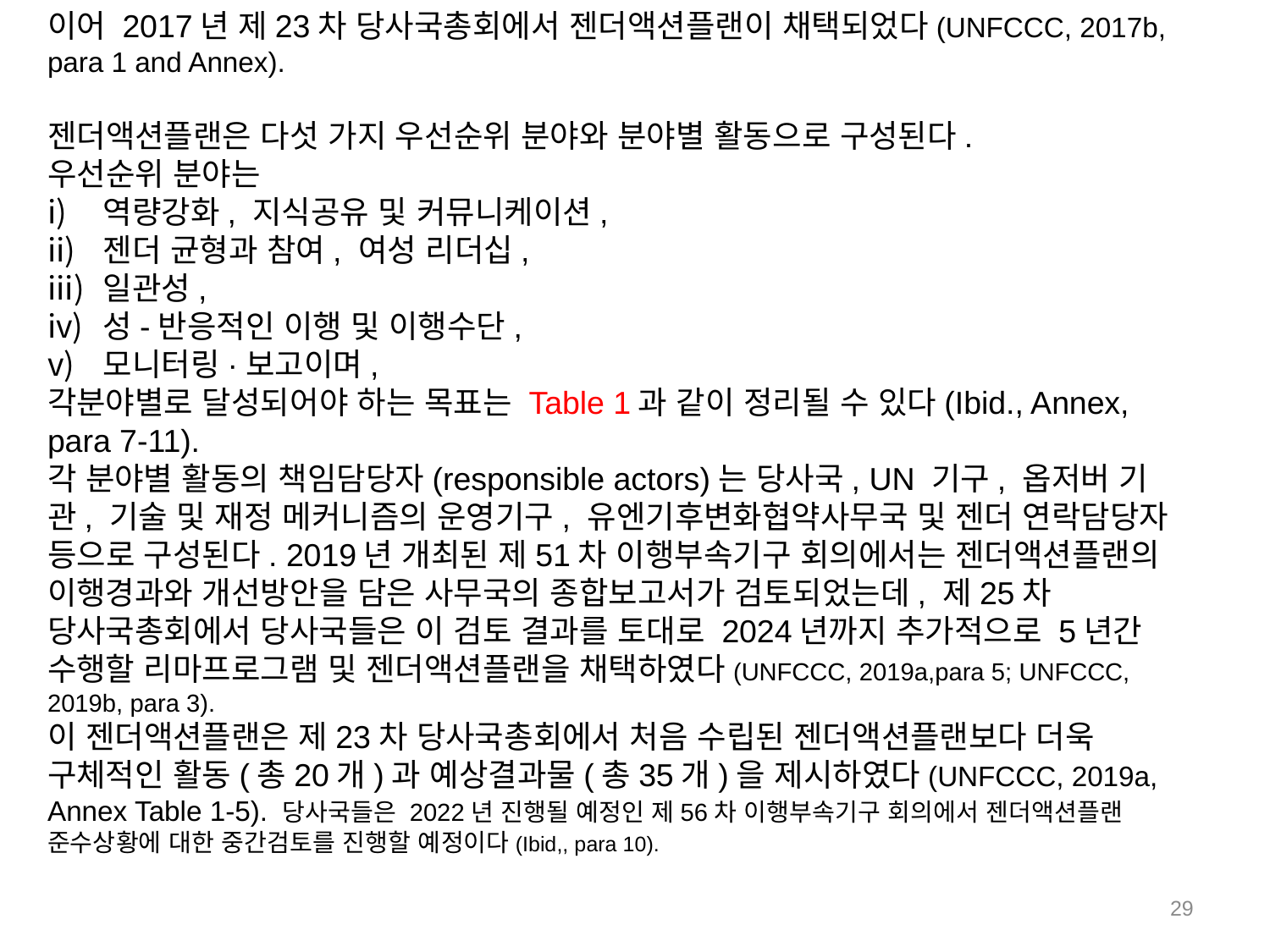

이어 2017년 제23차 당사국총회에서 젠더액션플랜이 채택되었다(UNFCCC, 2017b, para 1 and Annex).

젠더액션플랜은 다섯 가지 우선순위 분야와 분야별 활동으로 구성된다.
우선순위 분야는
역량강화, 지식공유 및 커뮤니케이션,
젠더 균형과 참여, 여성 리더십,
일관성,
성-반응적인 이행 및 이행수단,
모니터링·보고이며,
각분야별로 달성되어야 하는 목표는 Table 1과 같이 정리될 수 있다(Ibid., Annex, para 7-11).
각 분야별 활동의 책임담당자(responsible actors)는 당사국, UN 기구, 옵저버 기관, 기술 및 재정 메커니즘의 운영기구, 유엔기후변화협약사무국 및 젠더 연락담당자 등으로 구성된다. 2019년 개최된 제51차 이행부속기구 회의에서는 젠더액션플랜의 이행경과와 개선방안을 담은 사무국의 종합보고서가 검토되었는데, 제25차 당사국총회에서 당사국들은 이 검토 결과를 토대로 2024년까지 추가적으로 5년간 수행할 리마프로그램 및 젠더액션플랜을 채택하였다(UNFCCC, 2019a,para 5; UNFCCC, 2019b, para 3).
이 젠더액션플랜은 제23차 당사국총회에서 처음 수립된 젠더액션플랜보다 더욱 구체적인 활동(총20개)과 예상결과물(총35개)을 제시하였다(UNFCCC, 2019a, Annex Table 1-5). 당사국들은 2022년 진행될 예정인 제56차 이행부속기구 회의에서 젠더액션플랜 준수상황에 대한 중간검토를 진행할 예정이다(Ibid,, para 10).
29